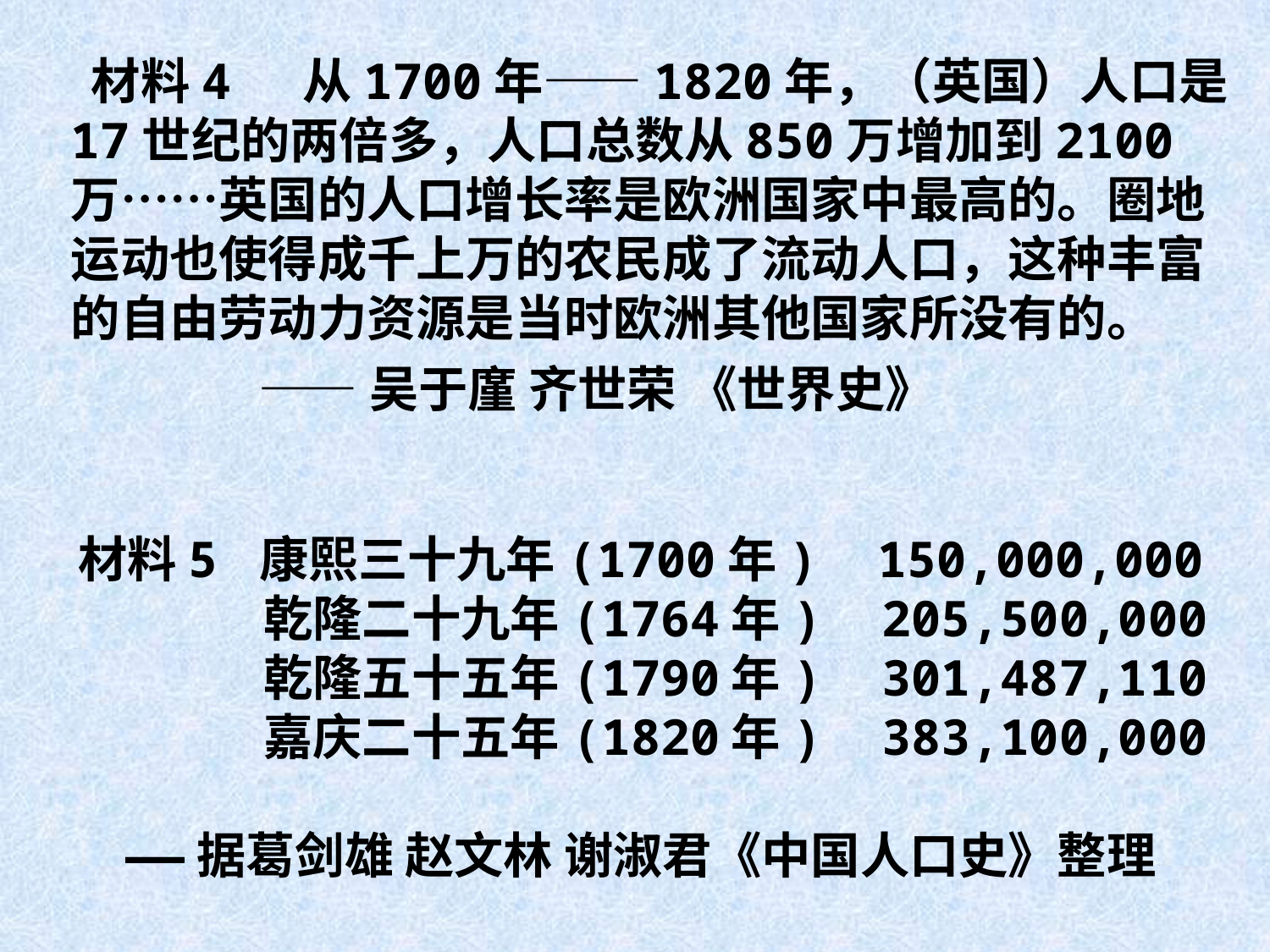

材料4  从1700年——1820年，（英国）人口是17世纪的两倍多，人口总数从850万增加到2100万……英国的人口增长率是欧洲国家中最高的。圈地运动也使得成千上万的农民成了流动人口，这种丰富的自由劳动力资源是当时欧洲其他国家所没有的。
                     ——吴于廑 齐世荣 《世界史》
# 材料5 康熙三十九年(1700年)  150,000,000 乾隆二十九年(1764年)  205,500,000 乾隆五十五年(1790年)  301,487,110 嘉庆二十五年(1820年)  383,100,000 ——据葛剑雄 赵文林 谢淑君《中国人口史》整理